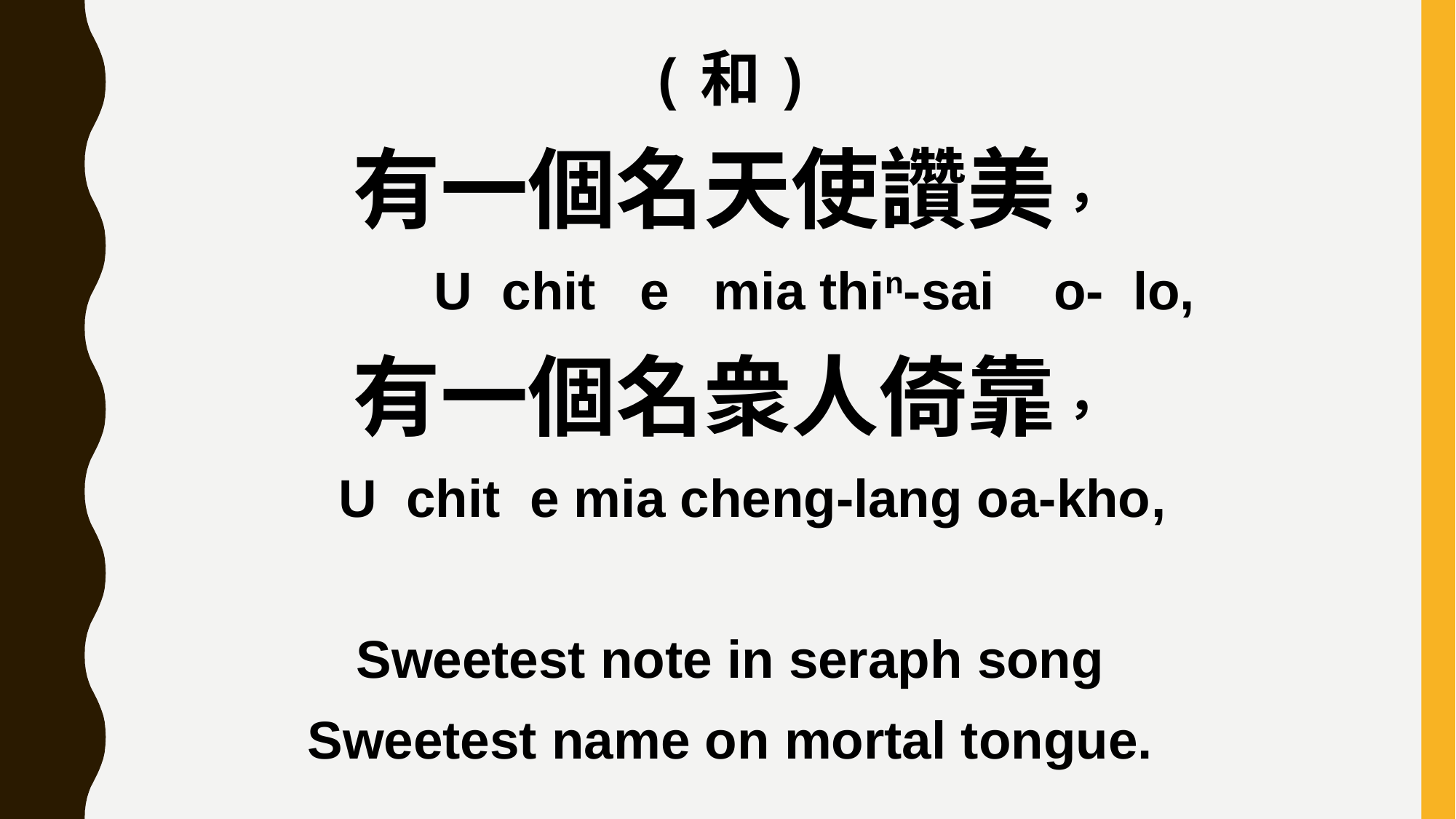

(和)
有一個名天使讚美，
                U  chit   e   mia thin-sai    o-  lo,
有一個名衆人倚靠，
   U  chit  e mia cheng-lang oa-kho,

Sweetest note in seraph song
Sweetest name on mortal tongue.